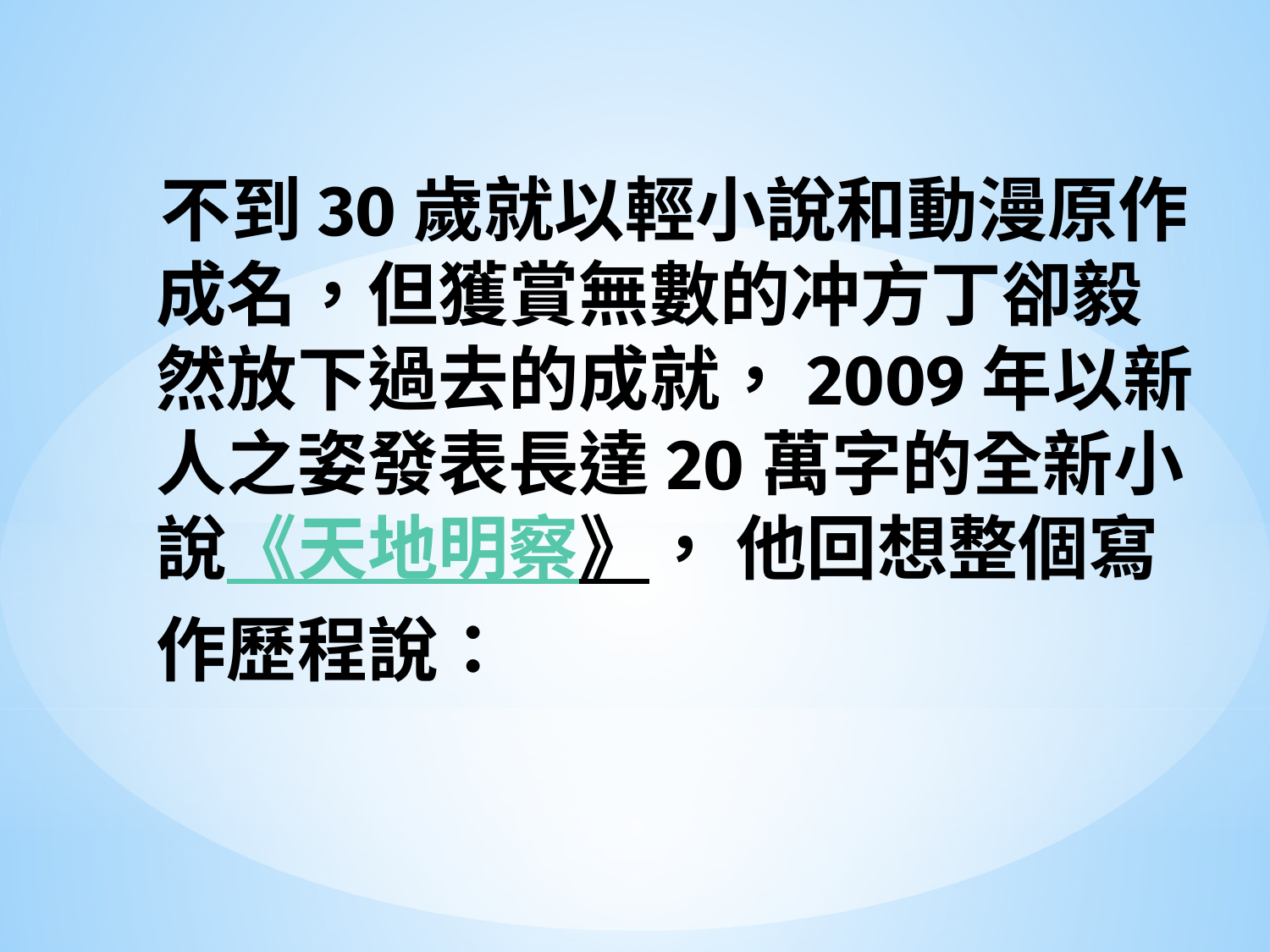

# 不到30歲就以輕小說和動漫原作成名，但獲賞無數的冲方丁卻毅然放下過去的成就，2009年以新人之姿發表長達20萬字的全新小說《天地明察》， 他回想整個寫作歷程說：